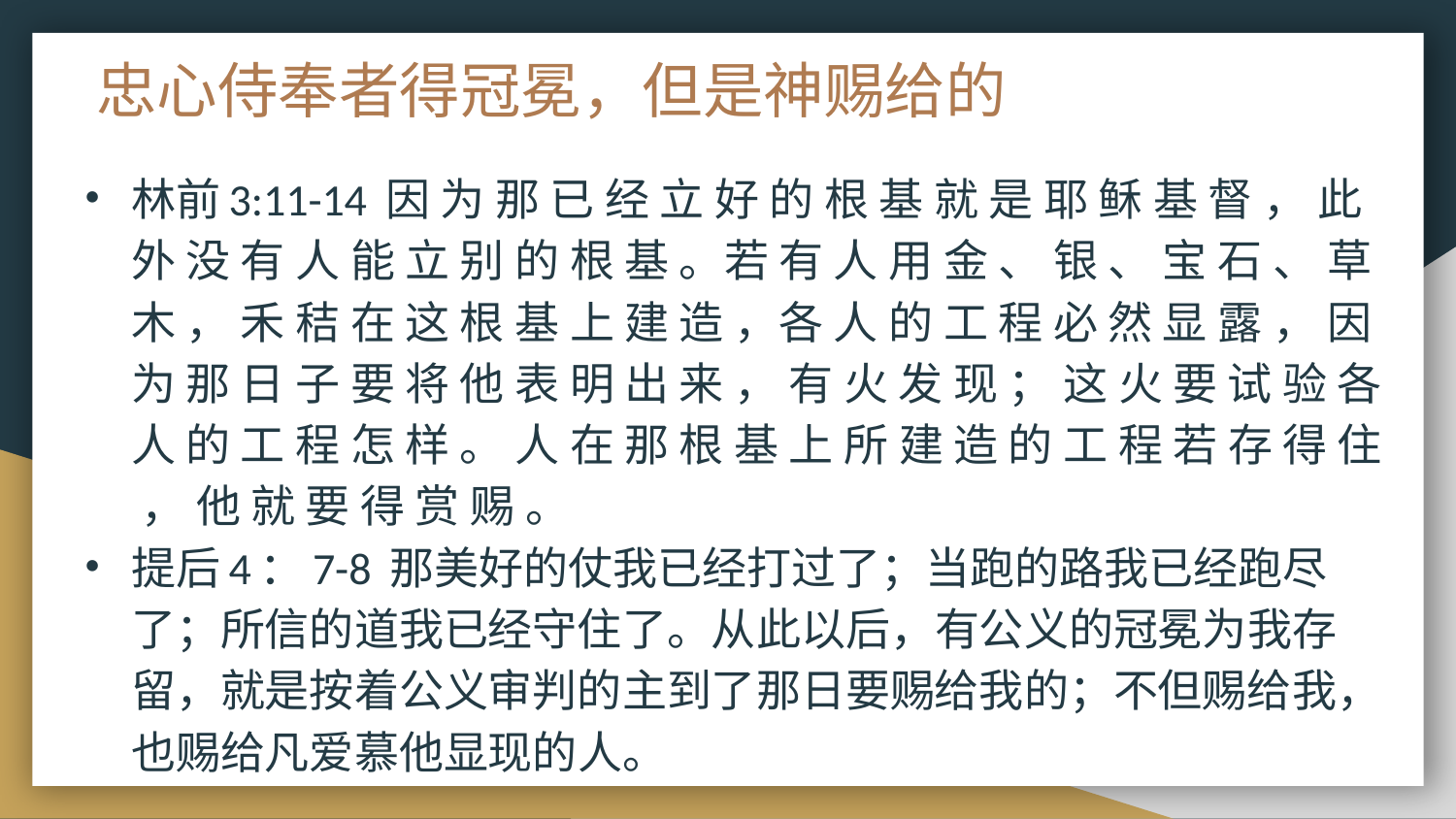

# 忠心侍奉者得冠冕，但是神赐给的
林前3:11-14 因 为 那 已 经 立 好 的 根 基 就 是 耶 稣 基 督 ， 此 外 没 有 人 能 立 别 的 根 基 。若 有 人 用 金 、 银 、 宝 石 、 草 木 ， 禾 秸 在 这 根 基 上 建 造 ，各 人 的 工 程 必 然 显 露 ， 因 为 那 日 子 要 将 他 表 明 出 来 ， 有 火 发 现 ； 这 火 要 试 验 各 人 的 工 程 怎 样 。 人 在 那 根 基 上 所 建 造 的 工 程 若 存 得 住 ， 他 就 要 得 赏 赐 。
提后4：7-8 那美好的仗我已经打过了；当跑的路我已经跑尽了；所信的道我已经守住了。从此以后，有公义的冠冕为我存留，就是按着公义审判的主到了那日要赐给我的；不但赐给我，也赐给凡爱慕他显现的人。